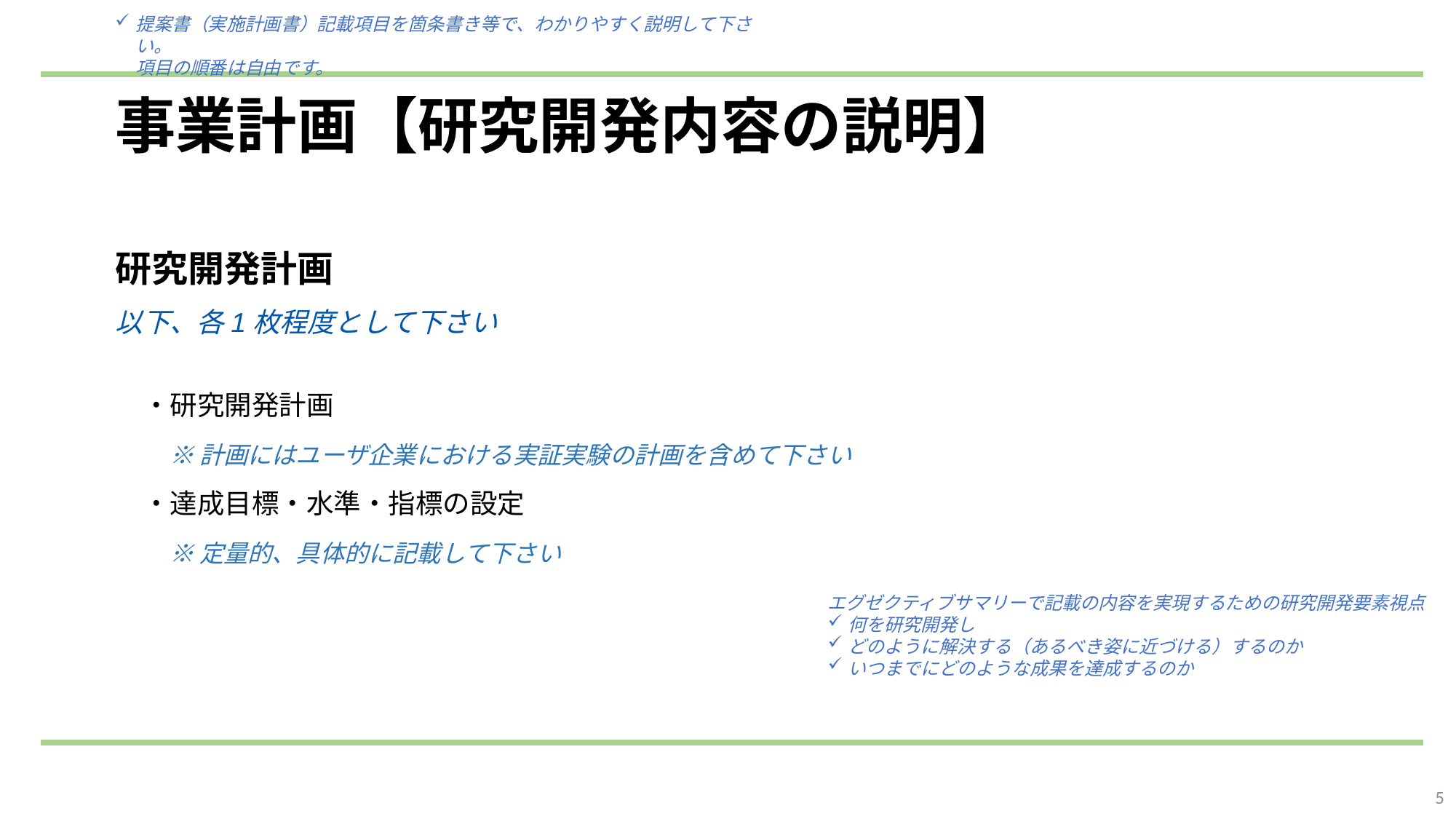

提案書（実施計画書）記載項目を箇条書き等で、わかりやすく説明して下さい。
項目の順番は自由です。
# 事業計画【研究開発内容の説明】
研究開発計画
以下、各1枚程度として下さい
　・研究開発計画
　　※ 計画にはユーザ企業における実証実験の計画を含めて下さい
　・達成目標・水準・指標の設定
　　※ 定量的、具体的に記載して下さい
エグゼクティブサマリーで記載の内容を実現するための研究開発要素視点
何を研究開発し
どのように解決する（あるべき姿に近づける）するのか
いつまでにどのような成果を達成するのか
5